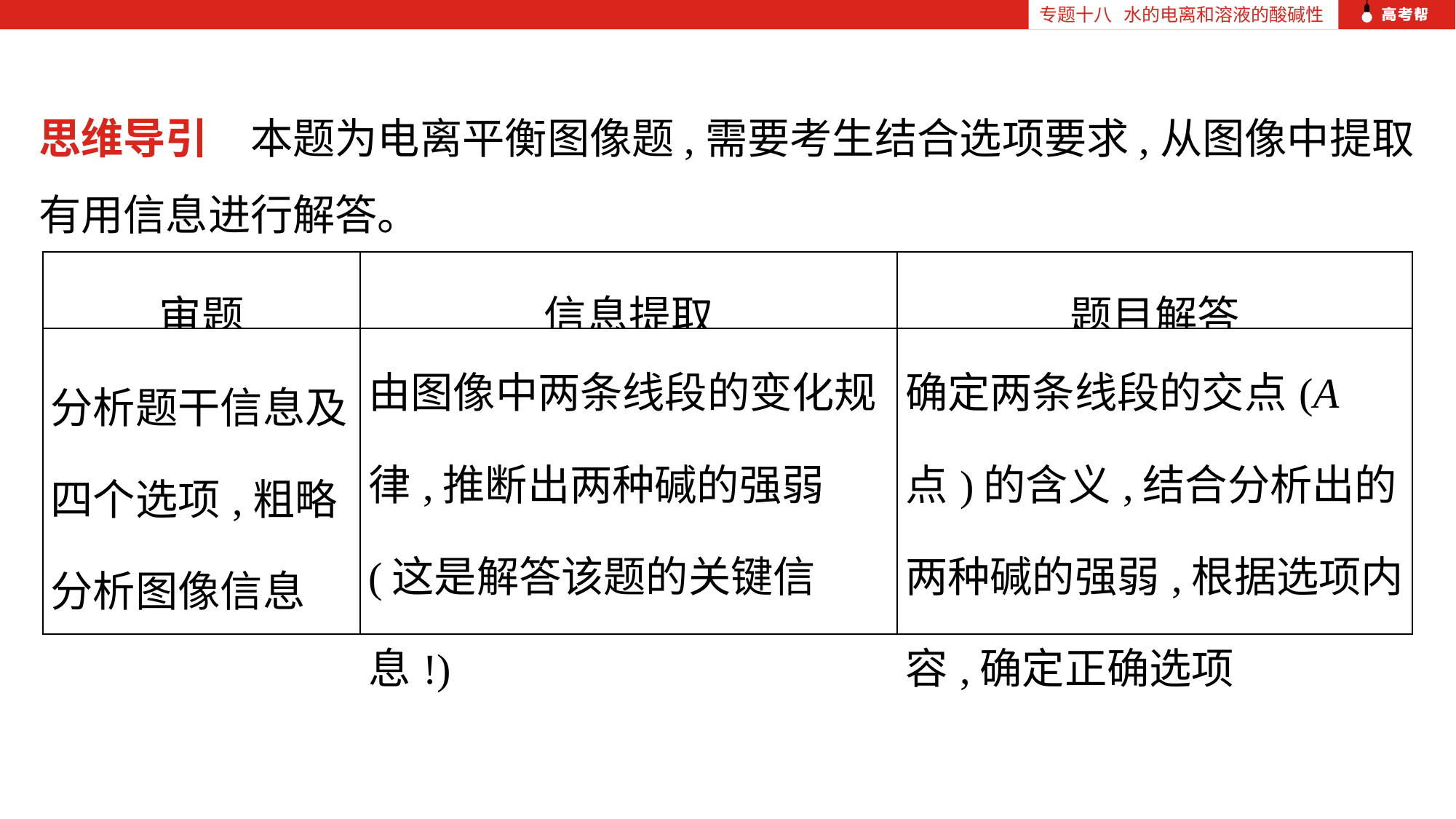

专题十八   水的电离和溶液的酸碱性

思维导引　本题为电离平衡图像题,需要考生结合选项要求,从图像中提取有用信息进行解答。
| 审题 | 信息提取 | 题目解答 |
| --- | --- | --- |
| 分析题干信息及四个选项,粗略分析图像信息 | 由图像中两条线段的变化规律,推断出两种碱的强弱(这是解答该题的关键信息!) | 确定两条线段的交点(A点)的含义,结合分析出的两种碱的强弱,根据选项内容,确定正确选项 |